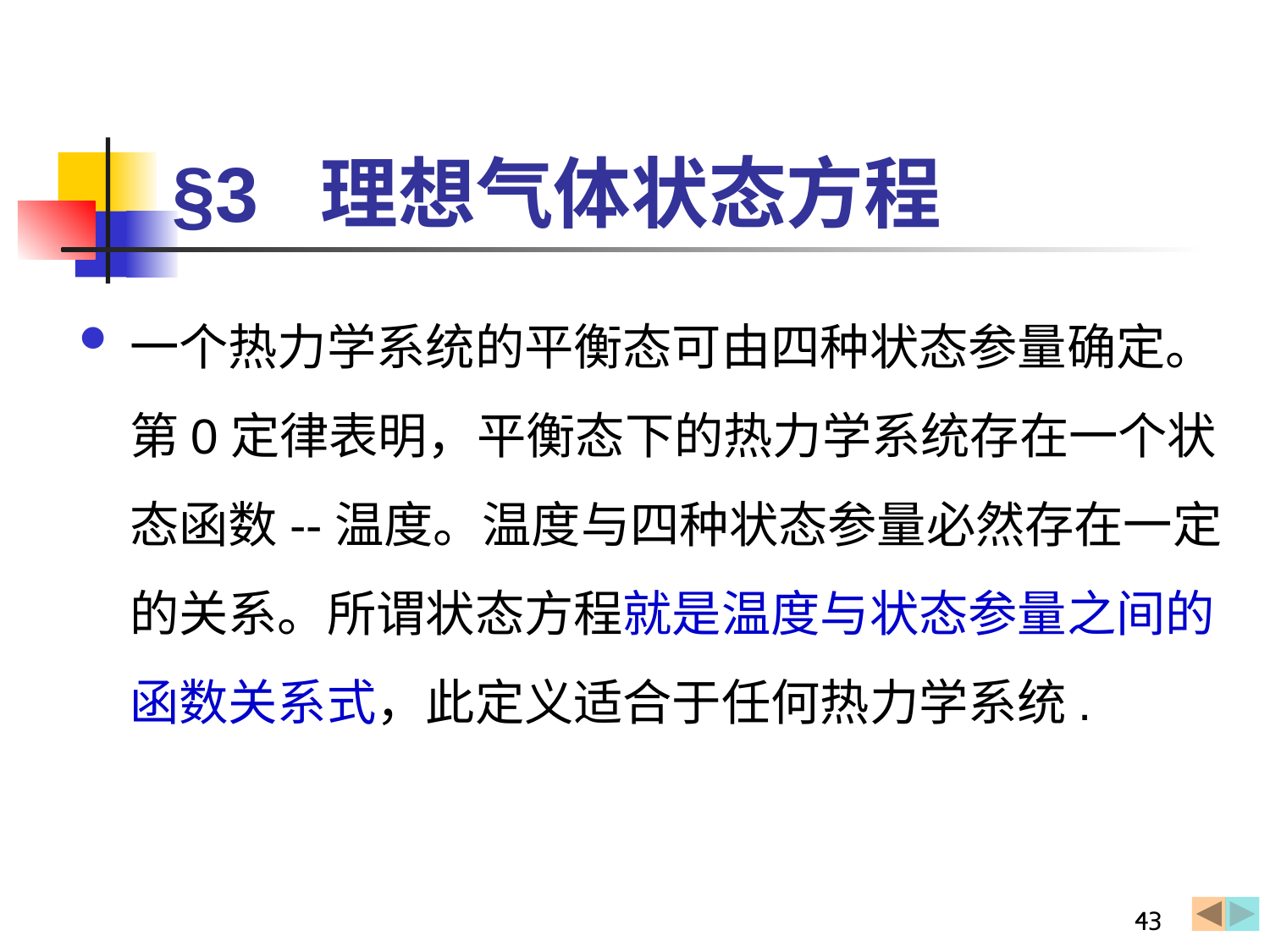

# §3  理想气体状态方程
一个热力学系统的平衡态可由四种状态参量确定。第0定律表明，平衡态下的热力学系统存在一个状态函数--温度。温度与四种状态参量必然存在一定的关系。所谓状态方程就是温度与状态参量之间的函数关系式，此定义适合于任何热力学系统.
43